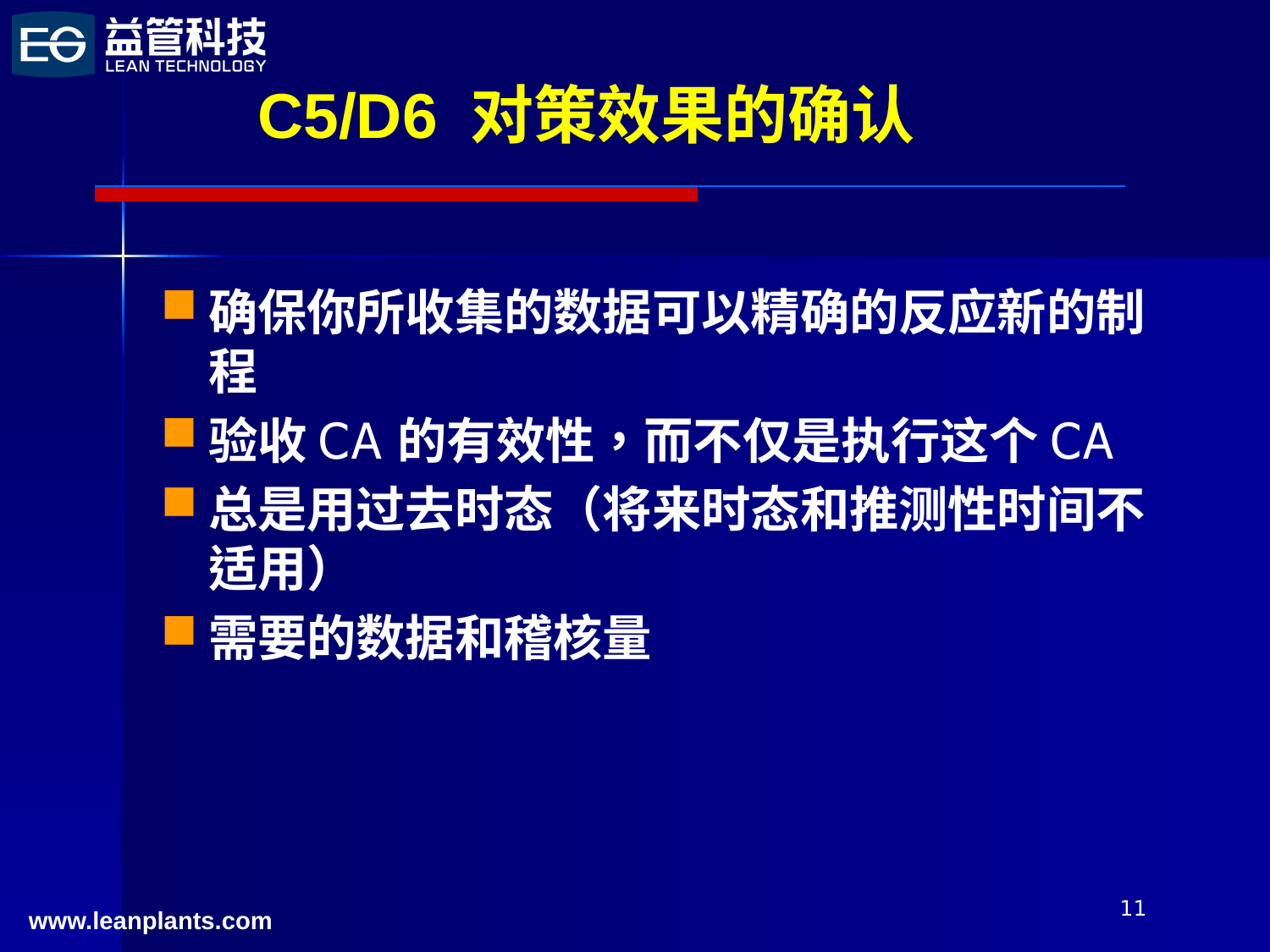

# C5/D6 对策效果的确认
确保你所收集的数据可以精确的反应新的制程
验收CA的有效性，而不仅是执行这个CA
总是用过去时态（将来时态和推测性时间不适用）
需要的数据和稽核量

11